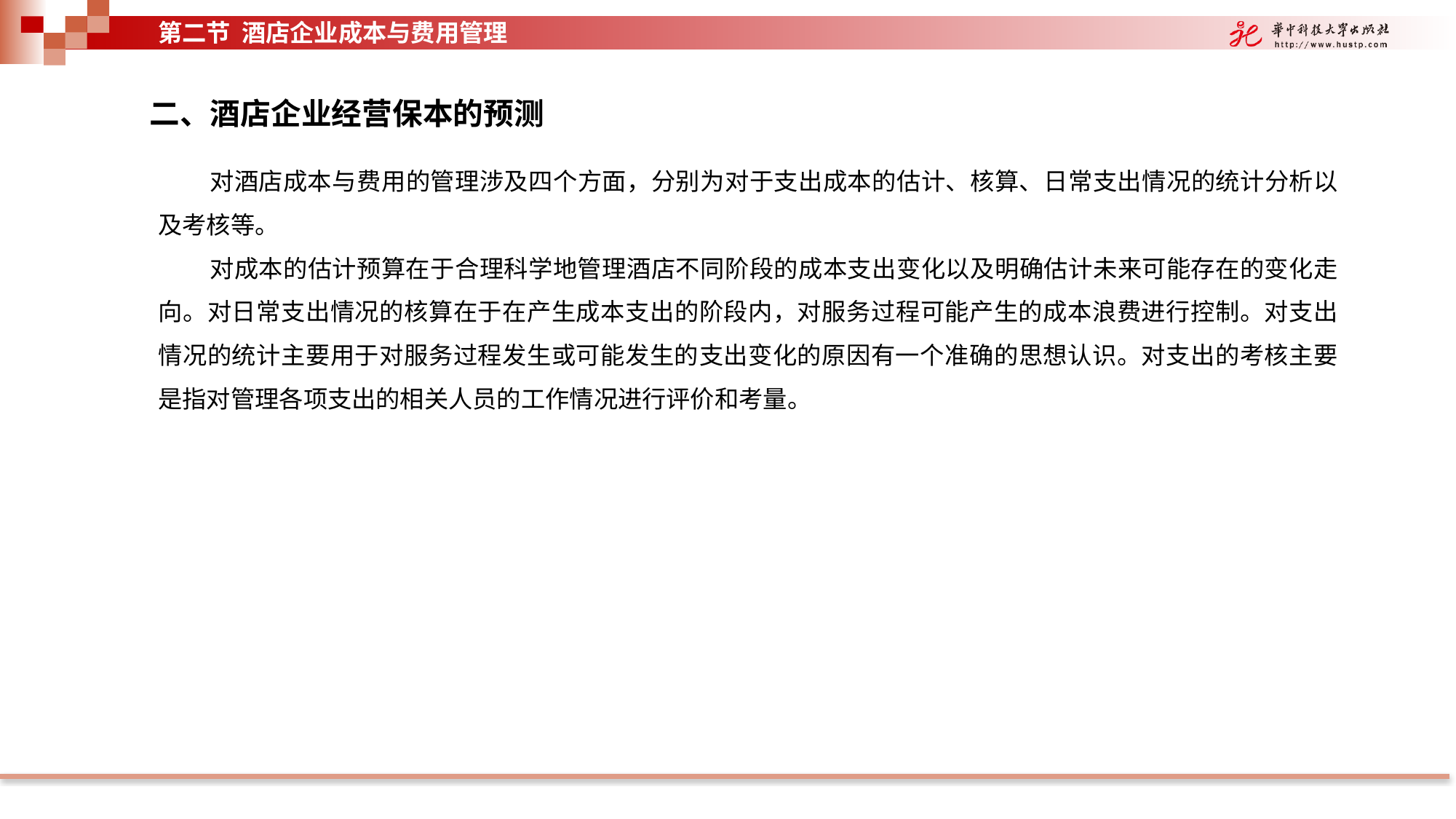

第二节  酒店企业成本与费用管理
二、酒店企业经营保本的预测
对酒店成本与费用的管理涉及四个方面，分别为对于支出成本的估计、核算、日常支出情况的统计分析以及考核等。
对成本的估计预算在于合理科学地管理酒店不同阶段的成本支出变化以及明确估计未来可能存在的变化走向。对日常支出情况的核算在于在产生成本支出的阶段内，对服务过程可能产生的成本浪费进行控制。对支出情况的统计主要用于对服务过程发生或可能发生的支出变化的原因有一个准确的思想认识。对支出的考核主要是指对管理各项支出的相关人员的工作情况进行评价和考量。